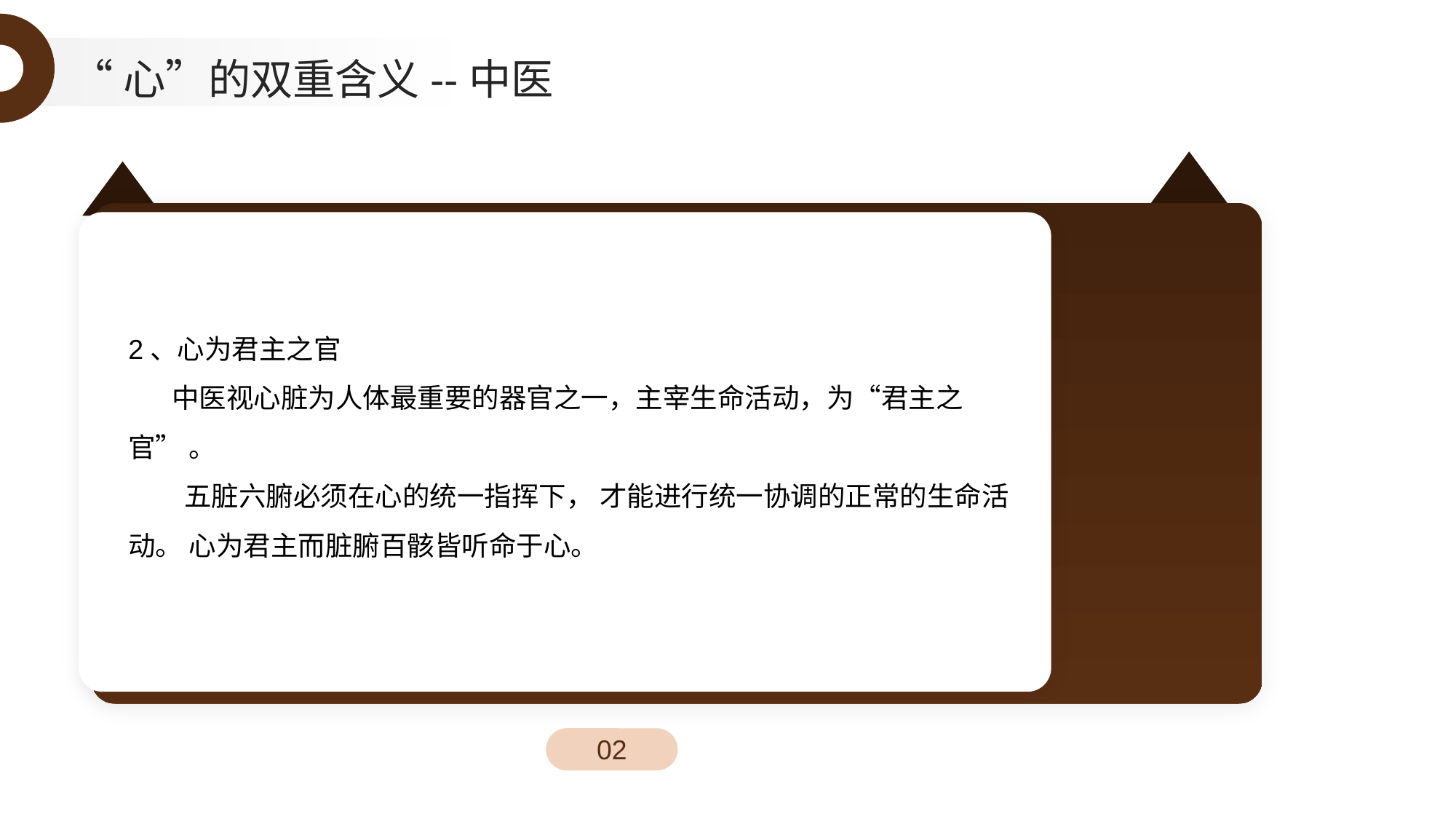

“心”的双重含义--中医
心脏器官功能（中医视角）

2、心为君主之官
      中医视心脏为人体最重要的器官之一，主宰生命活动，为“君主之官” 。
        五脏六腑必须在心的统一指挥下， 才能进行统一协调的正常的生命活动。 心为君主而脏腑百骸皆听命于心。
02